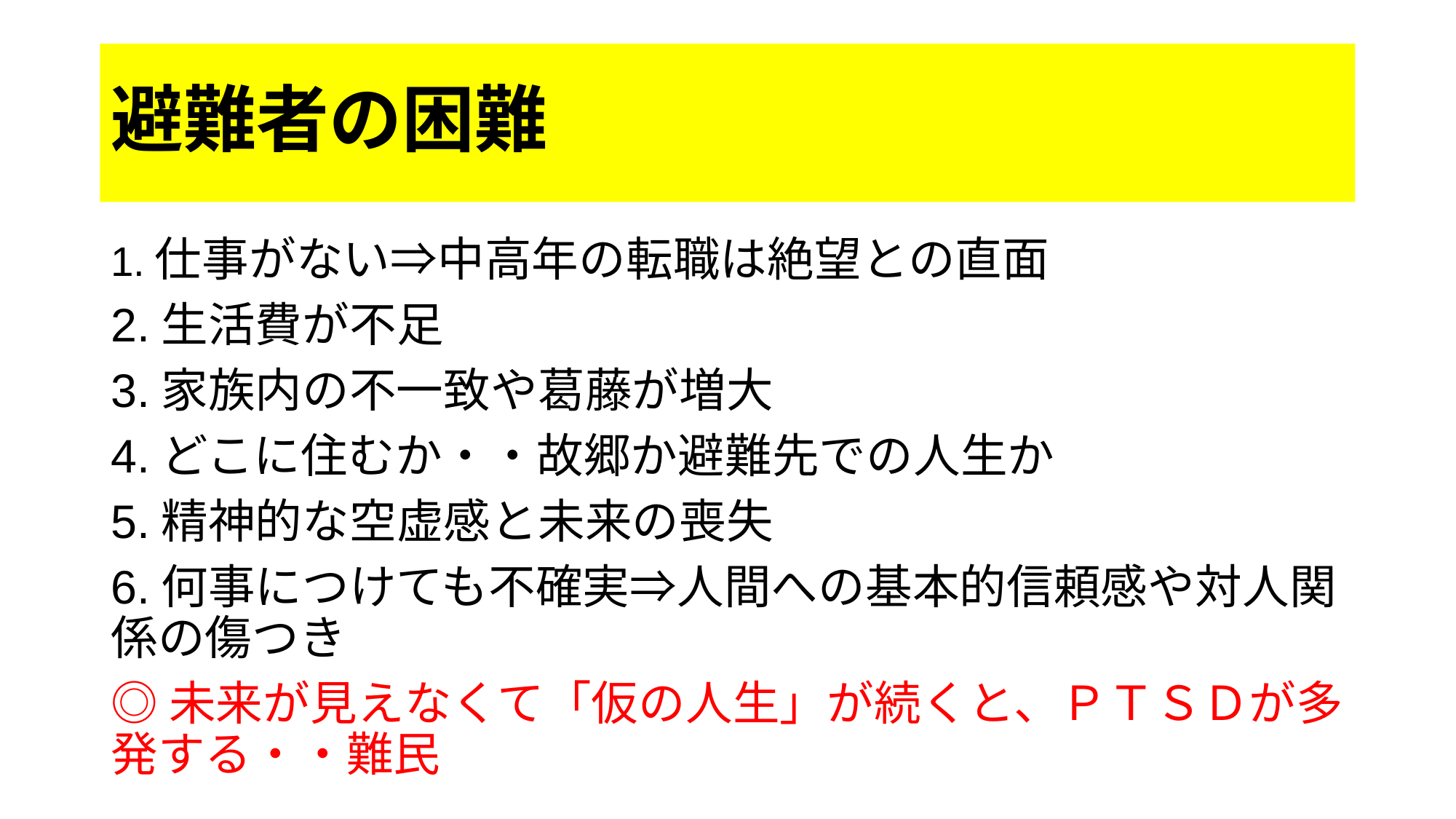

# 避難者の困難
1.仕事がない⇒中高年の転職は絶望との直面
2.生活費が不足
3.家族内の不一致や葛藤が増大
4.どこに住むか・・故郷か避難先での人生か
5.精神的な空虚感と未来の喪失
6.何事につけても不確実⇒人間への基本的信頼感や対人関係の傷つき
◎未来が見えなくて「仮の人生」が続くと、ＰＴＳＤが多発する・・難民